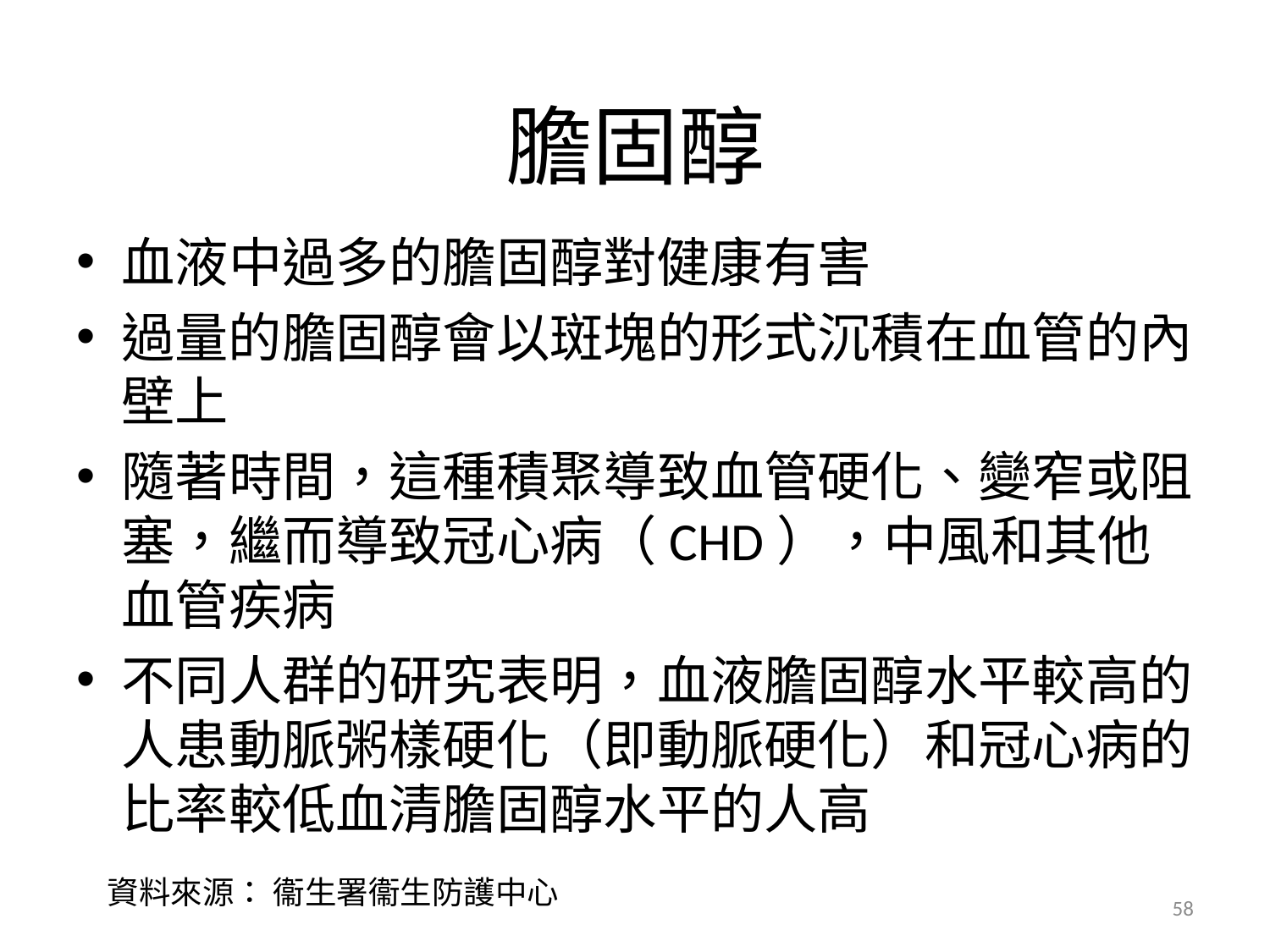

# 膽固醇
血液中過多的膽固醇對健康有害
過量的膽固醇會以斑塊的形式沉積在血管的內壁上
隨著時間，這種積聚導致血管硬化、變窄或阻塞，繼而導致冠心病（CHD），中風和其他血管疾病
不同人群的研究表明，血液膽固醇水平較高的人患動脈粥樣硬化（即動脈硬化）和冠心病的比率較低血清膽固醇水平的人高
資料來源： 衞生署衞生防護中心
58